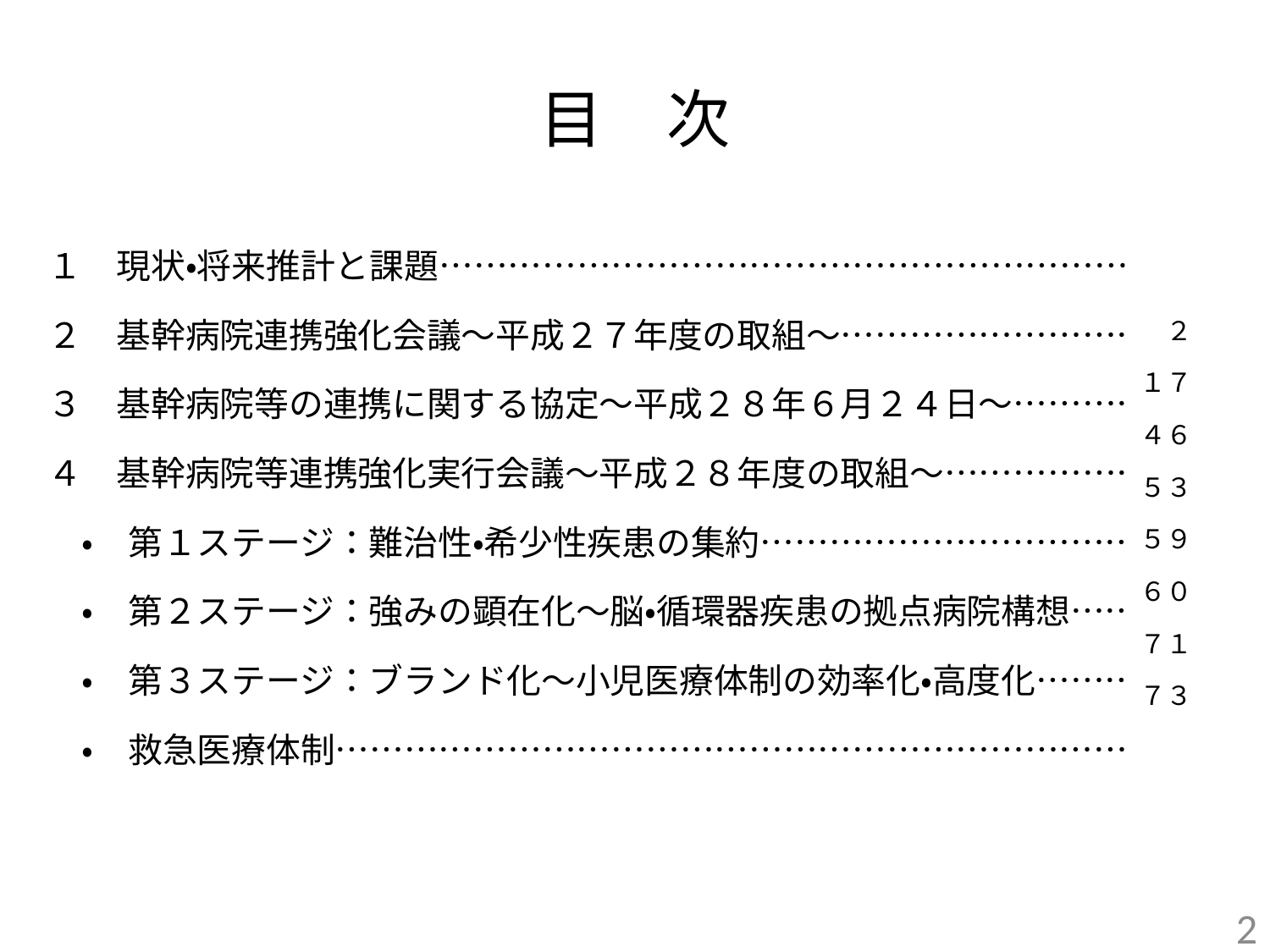

# 目　次
１　現状・将来推計と課題……………………………………………………
２　基幹病院連携強化会議～平成２７年度の取組～………………………
３　基幹病院等の連携に関する協定～平成２８年６月２４日～……………
４　基幹病院等連携強化実行会議～平成２８年度の取組～………………
　・　第１ステージ：難治性・希少性疾患の集約………………………………
　・　第２ステージ：強みの顕在化～脳・循環器疾患の拠点病院構想………
　・　第３ステージ：ブランド化～小児医療体制の効率化・高度化……………
　・　救急医療体制……………………………………………………………

２
１７
４６
５３
５９
６０
７１
７３

2